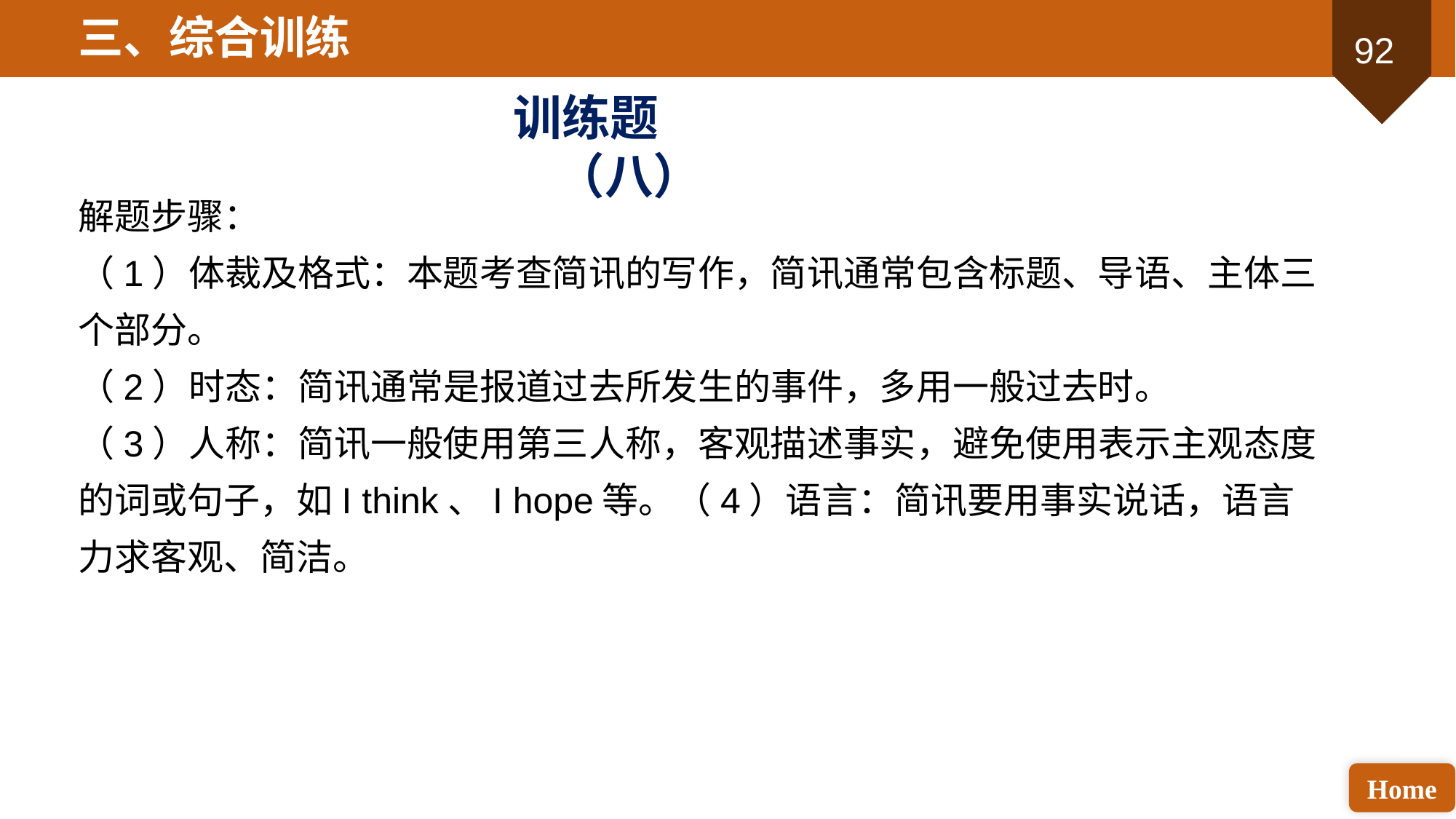

三、综合训练
训练题（八）
解题步骤：
（1）体裁及格式：本题考查简讯的写作，简讯通常包含标题、导语、主体三个部分。
（2）时态：简讯通常是报道过去所发生的事件，多用一般过去时。
（3）人称：简讯一般使用第三人称，客观描述事实，避免使用表示主观态度的词或句子，如I think、I hope等。（4）语言：简讯要用事实说话，语言力求客观、简洁。